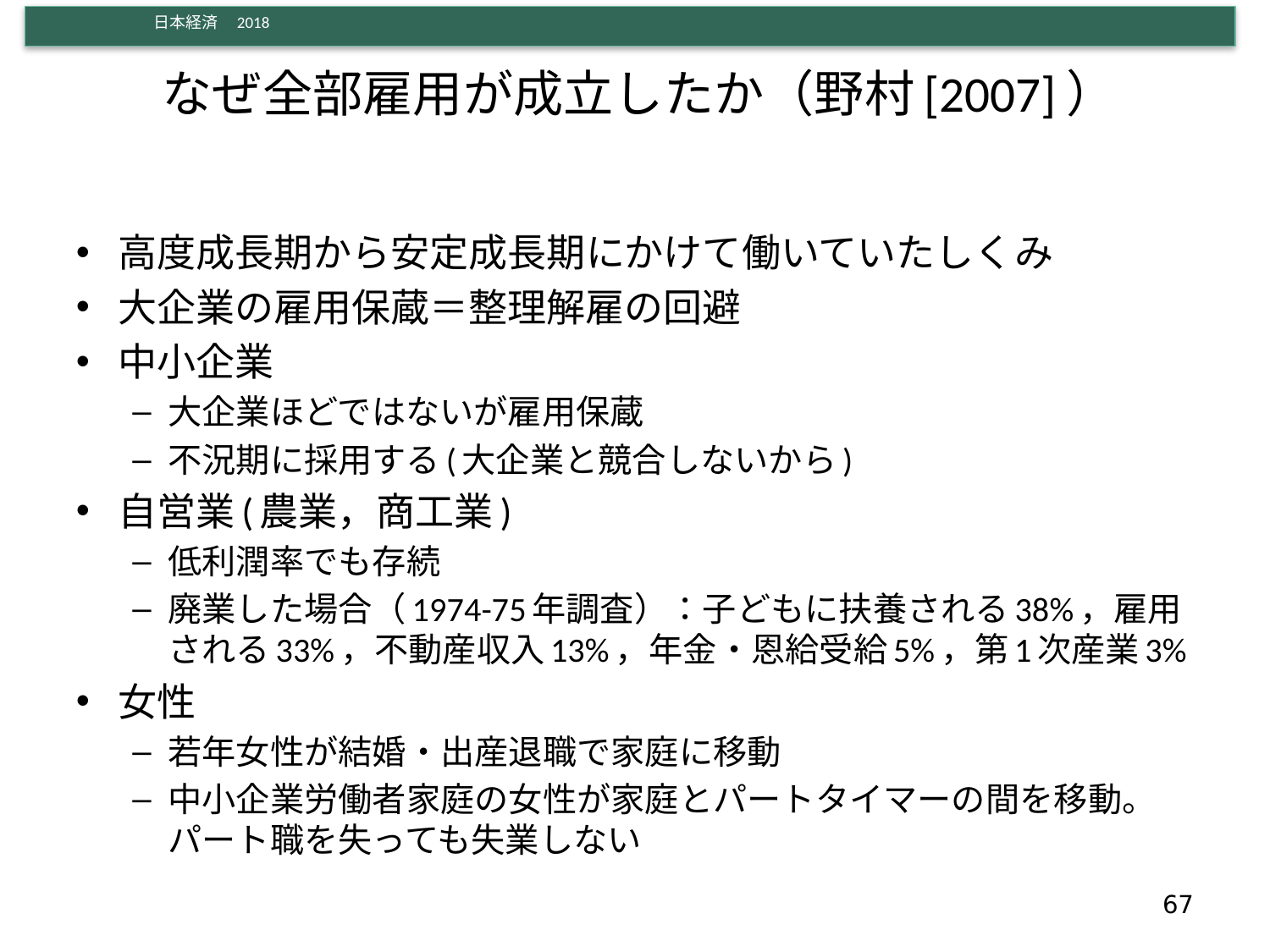

# なぜ全部雇用が成立したか（野村[2007]）
高度成長期から安定成長期にかけて働いていたしくみ
大企業の雇用保蔵＝整理解雇の回避
中小企業
大企業ほどではないが雇用保蔵
不況期に採用する(大企業と競合しないから)
自営業(農業，商工業)
低利潤率でも存続
廃業した場合（1974-75年調査）：子どもに扶養される38%，雇用される33%，不動産収入13%，年金・恩給受給5%，第1次産業3%
女性
若年女性が結婚・出産退職で家庭に移動
中小企業労働者家庭の女性が家庭とパートタイマーの間を移動。パート職を失っても失業しない

67